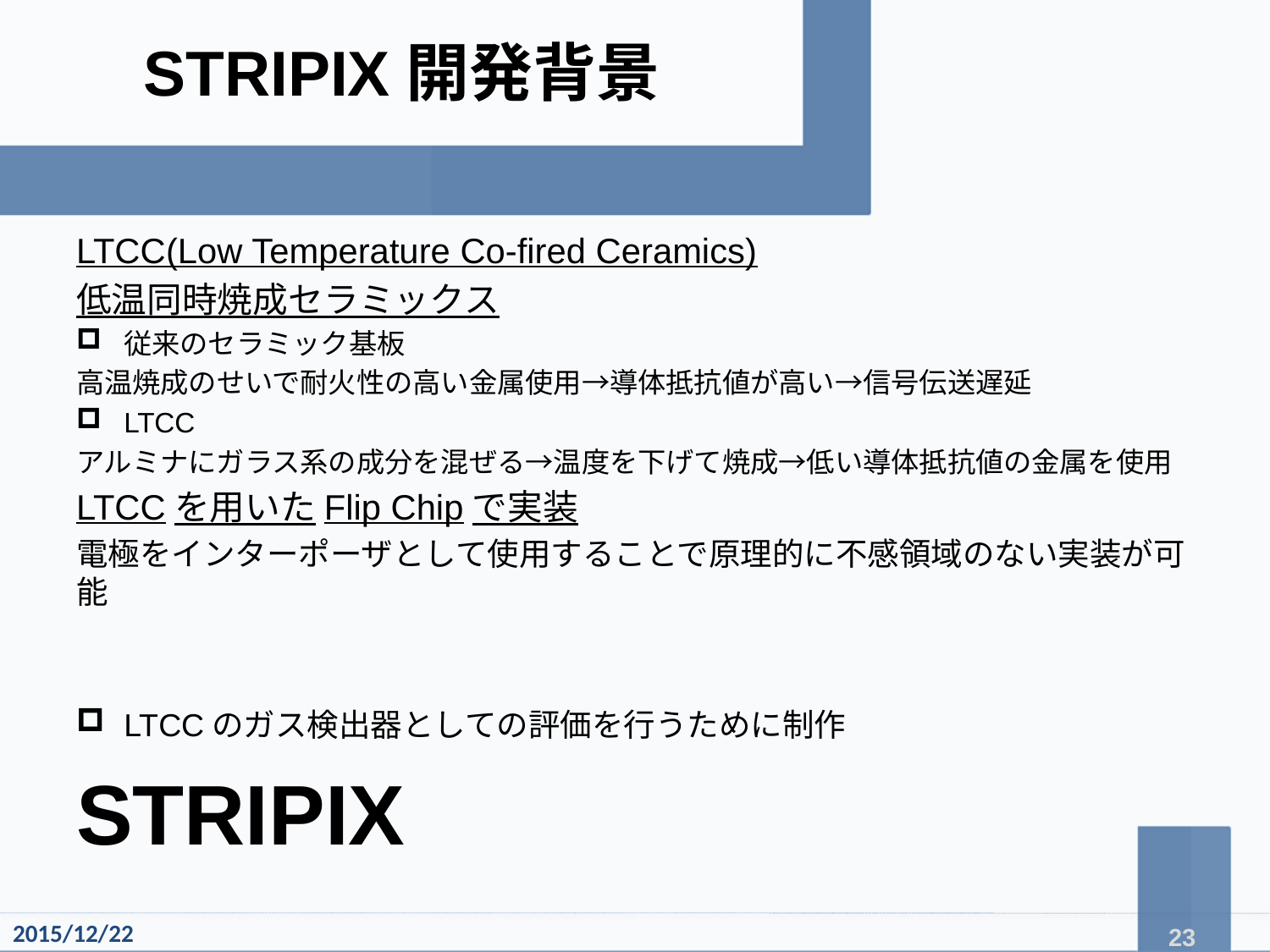

# STRIPIX開発背景
LTCC(Low Temperature Co-fired Ceramics)
低温同時焼成セラミックス
従来のセラミック基板
高温焼成のせいで耐火性の高い金属使用→導体抵抗値が高い→信号伝送遅延
LTCC
アルミナにガラス系の成分を混ぜる→温度を下げて焼成→低い導体抵抗値の金属を使用
LTCCを用いたFlip Chipで実装
電極をインターポーザとして使用することで原理的に不感領域のない実装が可能

LTCCのガス検出器としての評価を行うために制作
STRIPIX

2015/12/22
23